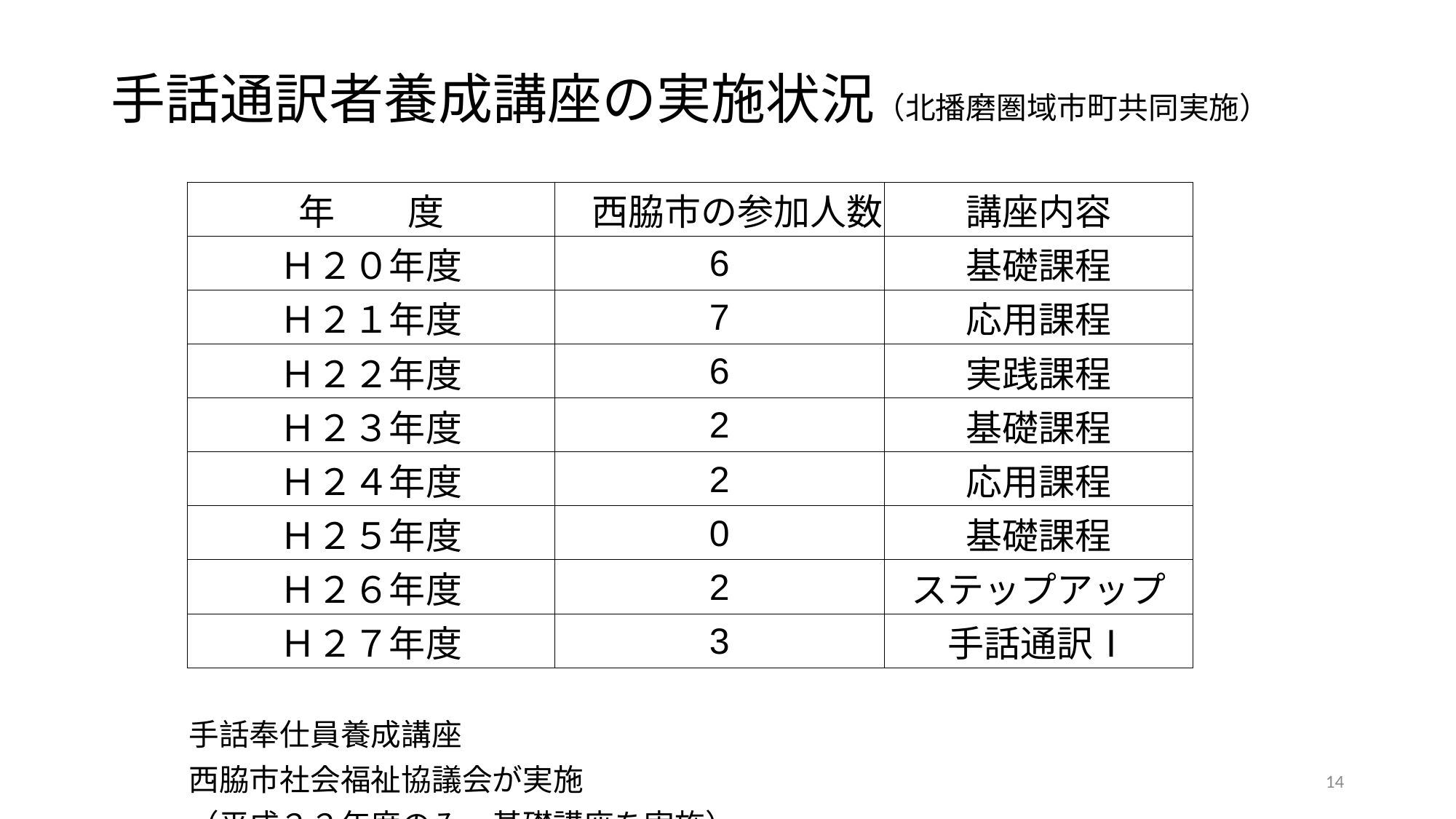

# 手話通訳者養成講座の実施状況（北播磨圏域市町共同実施）
|  |  |  |
| --- | --- | --- |
| 年　　度 | 西脇市の参加人数 | 講座内容 |
| Ｈ２０年度 | 6 | 基礎課程 |
| Ｈ２１年度 | 7 | 応用課程 |
| Ｈ２２年度 | 6 | 実践課程 |
| Ｈ２３年度 | 2 | 基礎課程 |
| Ｈ２４年度 | 2 | 応用課程 |
| Ｈ２５年度 | 0 | 基礎課程 |
| Ｈ２６年度 | 2 | ステップアップ |
| Ｈ２７年度 | 3 | 手話通訳Ⅰ |
|  |  |  |
| 手話奉仕員養成講座 |  |  |
| 西脇市社会福祉協議会が実施 |  |  |
| （平成２２年度のみ、基礎講座を実施） |  |  |
14